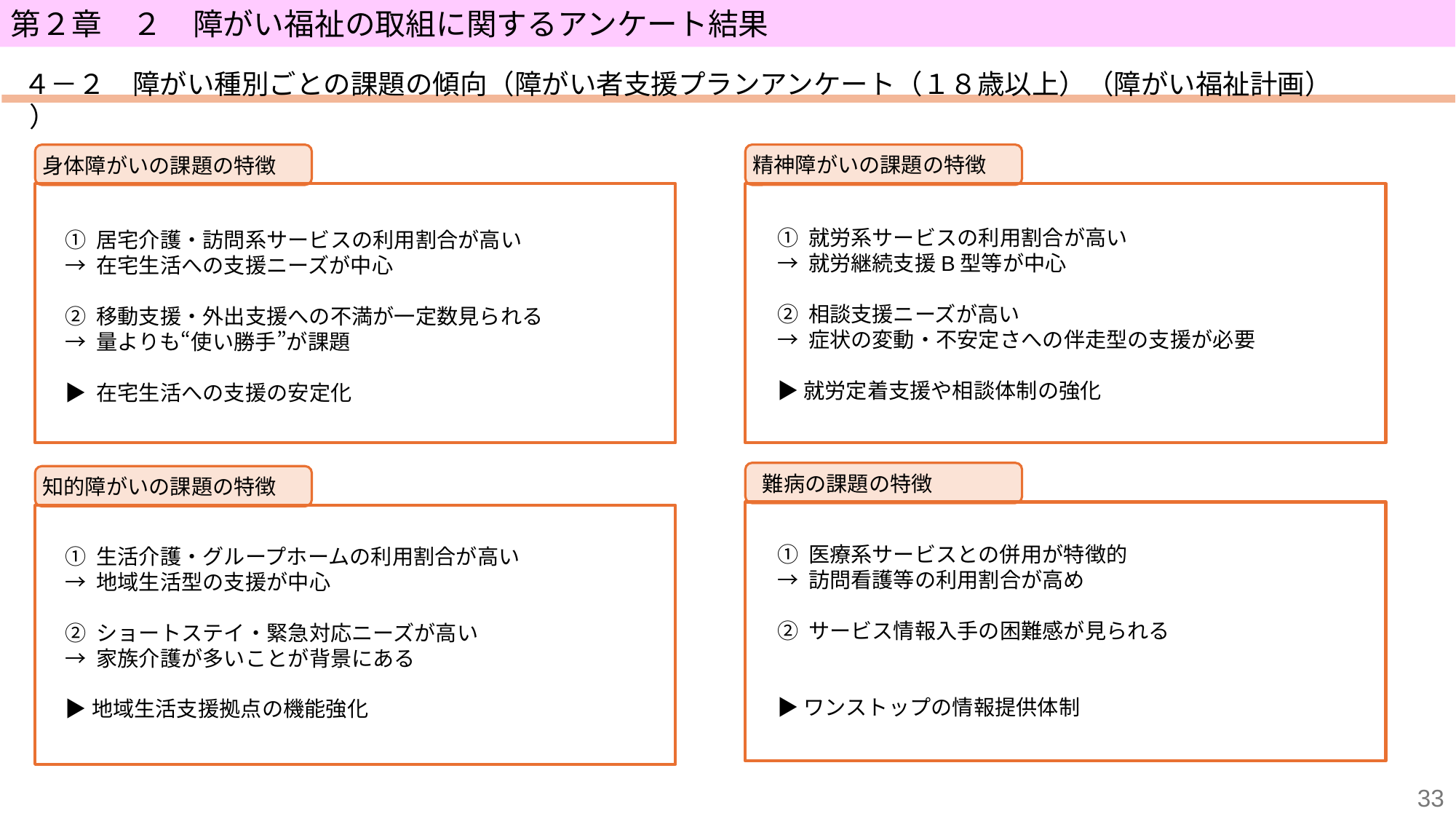

第２章　２　障がい福祉の取組に関するアンケート結果
４－２　障がい種別ごとの課題の傾向（障がい者支援プランアンケート（１８歳以上）（障がい福祉計画） ）

精神障がいの課題の特徴

身体障がいの課題の特徴

① 就労系サービスの利用割合が高い
→ 就労継続支援B型等が中心

② 相談支援ニーズが高い
→ 症状の変動・不安定さへの伴走型の支援が必要

▶就労定着支援や相談体制の強化
① 居宅介護・訪問系サービスの利用割合が高い
→ 在宅生活への支援ニーズが中心

② 移動支援・外出支援への不満が一定数見られる
→ 量よりも“使い勝手”が課題

▶ 在宅生活への支援の安定化
 難病の課題の特徴

知的障がいの課題の特徴

① 医療系サービスとの併用が特徴的
→ 訪問看護等の利用割合が高め

② サービス情報入手の困難感が見られる

▶ワンストップの情報提供体制
① 生活介護・グループホームの利用割合が高い
→ 地域生活型の支援が中心

② ショートステイ・緊急対応ニーズが高い
→ 家族介護が多いことが背景にある

▶地域生活支援拠点の機能強化
33